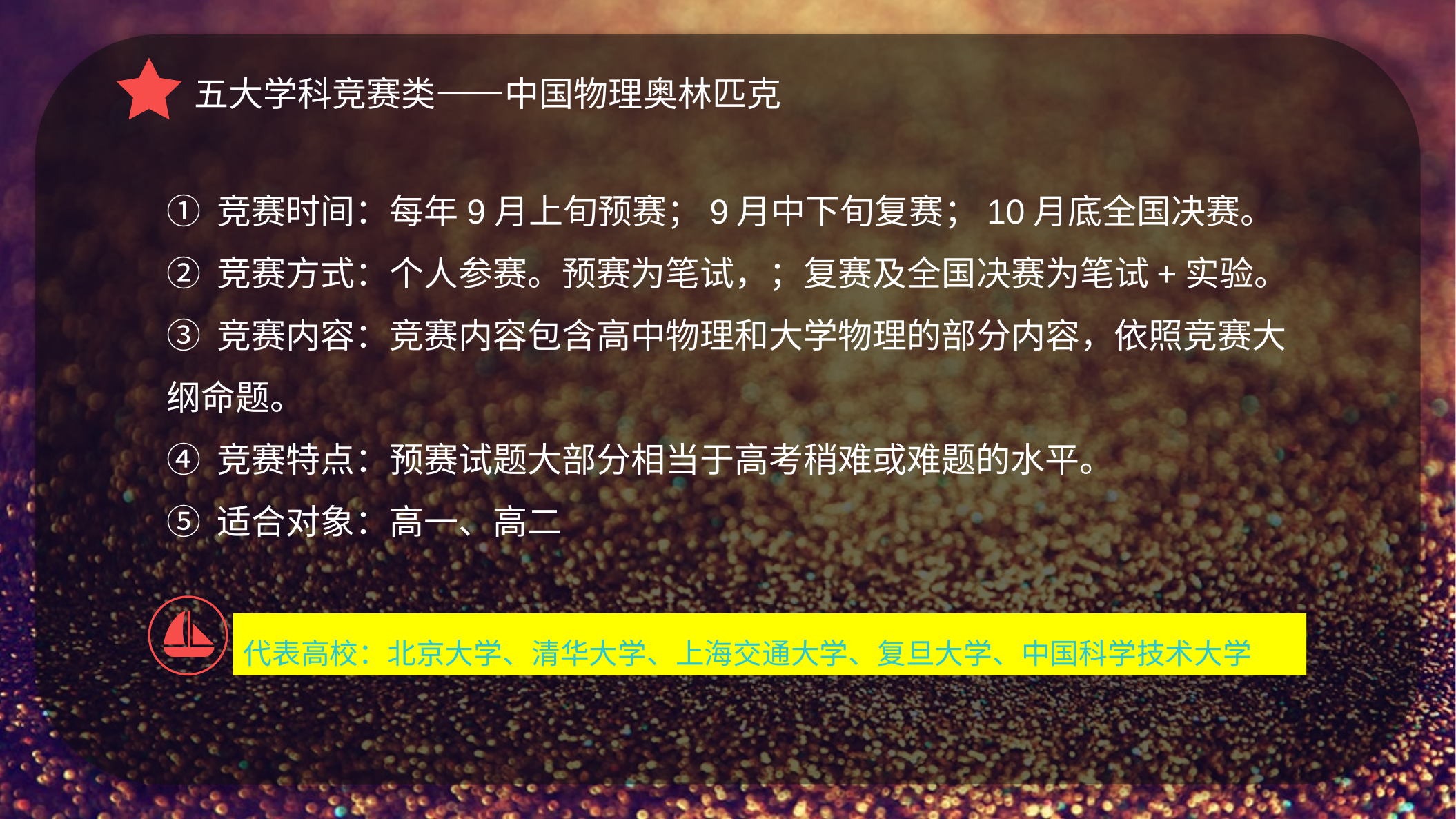

五大学科竞赛类——中国物理奥林匹克
① 竞赛时间：每年9月上旬预赛；9月中下旬复赛；10月底全国决赛。
② 竞赛方式：个人参赛。预赛为笔试，；复赛及全国决赛为笔试+实验。
③ 竞赛内容：竞赛内容包含高中物理和大学物理的部分内容，依照竞赛大纲命题。
④ 竞赛特点：预赛试题大部分相当于高考稍难或难题的水平。
⑤ 适合对象：高一、高二

代表高校：北京大学、清华大学、上海交通大学、复旦大学、中国科学技术大学